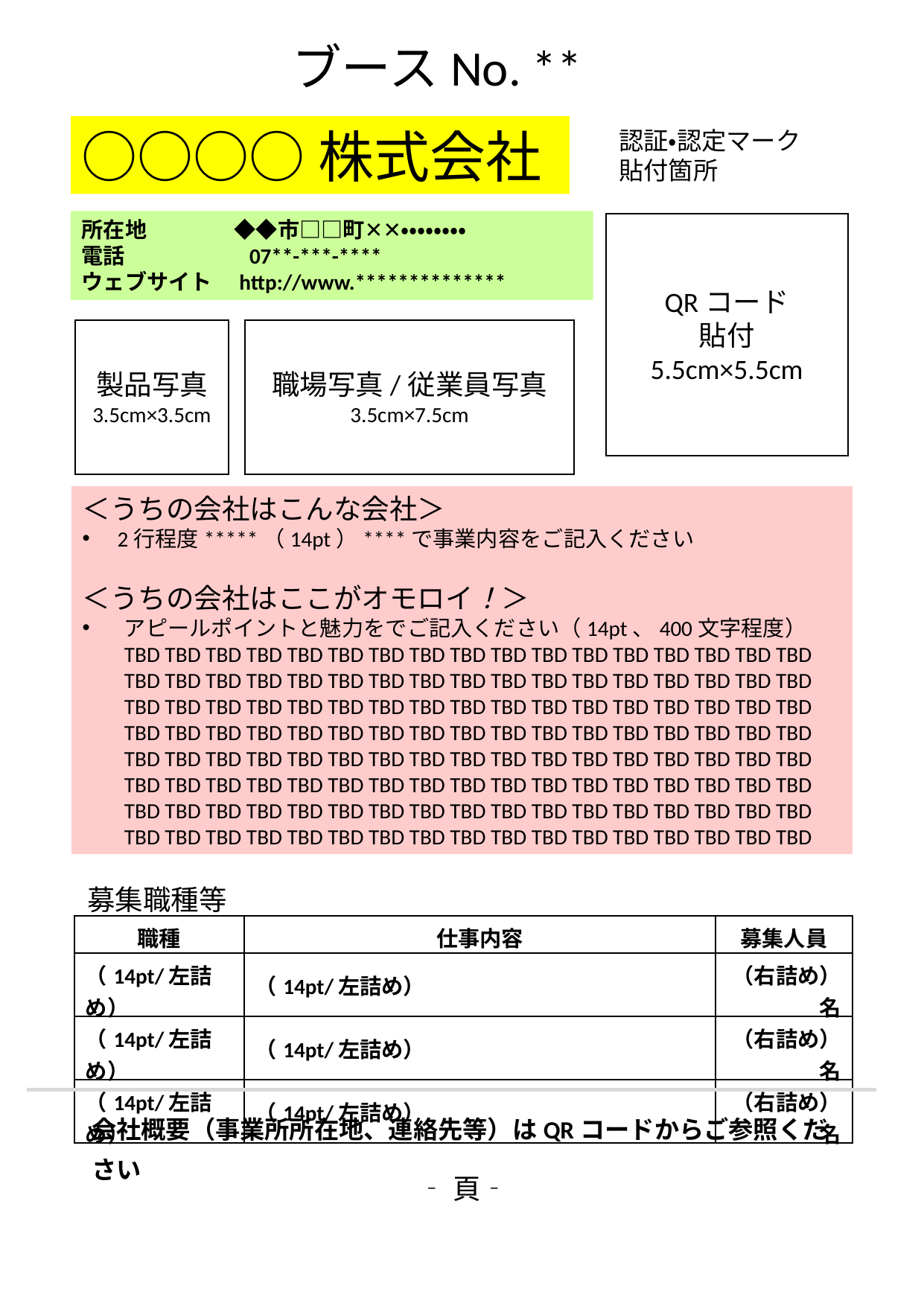

ブースNo. **
○○○○株式会社
認証・認定マーク
貼付箇所
所在地　　　　◆◆市□□町✕✕・・・・・・・・
電話　　　  　　07**-***-****
ウェブサイト　http://www.**************
QRコード
貼付
5.5cm×5.5cm
職場写真/従業員写真
3.5cm×7.5cm
製品写真
3.5cm×3.5cm
＜うちの会社はこんな会社＞
2行程度*****（14pt）****で事業内容をご記入ください

＜うちの会社はここがオモロイ！＞
アピールポイントと魅力をでご記入ください（14pt、400文字程度）
TBD TBD TBD TBD TBD TBD TBD TBD TBD TBD TBD TBD TBD TBD TBD TBD TBD TBD TBD TBD TBD TBD TBD TBD TBD TBD TBD TBD TBD TBD TBD TBD TBD TBD TBD TBD TBD TBD TBD TBD TBD TBD TBD TBD TBD TBD TBD TBD TBD TBD TBD TBD TBD TBD TBD TBD TBD TBD TBD TBD TBD TBD TBD TBD TBD TBD TBD TBD TBD TBD TBD TBD TBD TBD TBD TBD TBD TBD TBD TBD TBD TBD TBD TBD TBD TBD TBD TBD TBD TBD TBD TBD TBD TBD TBD TBD TBD TBD TBD TBD TBD TBD TBD TBD TBD TBD TBD TBD TBD TBD TBD TBD TBD TBD TBD TBD TBD TBD TBD TBD TBD TBD TBD TBD TBD TBD TBD TBD TBD TBD TBD TBD TBD TBD TBD TBD
募集職種等
| 職種 | 仕事内容 | 募集人員 |
| --- | --- | --- |
| （14pt/左詰め） | （14pt/左詰め） | （右詰め）名 |
| （14pt/左詰め） | （14pt/左詰め） | （右詰め）名 |
| （14pt/左詰め） | （14pt/左詰め） | （右詰め）名 |
会社概要（事業所所在地、連絡先等）はQRコードからご参照ください
‐頁‐